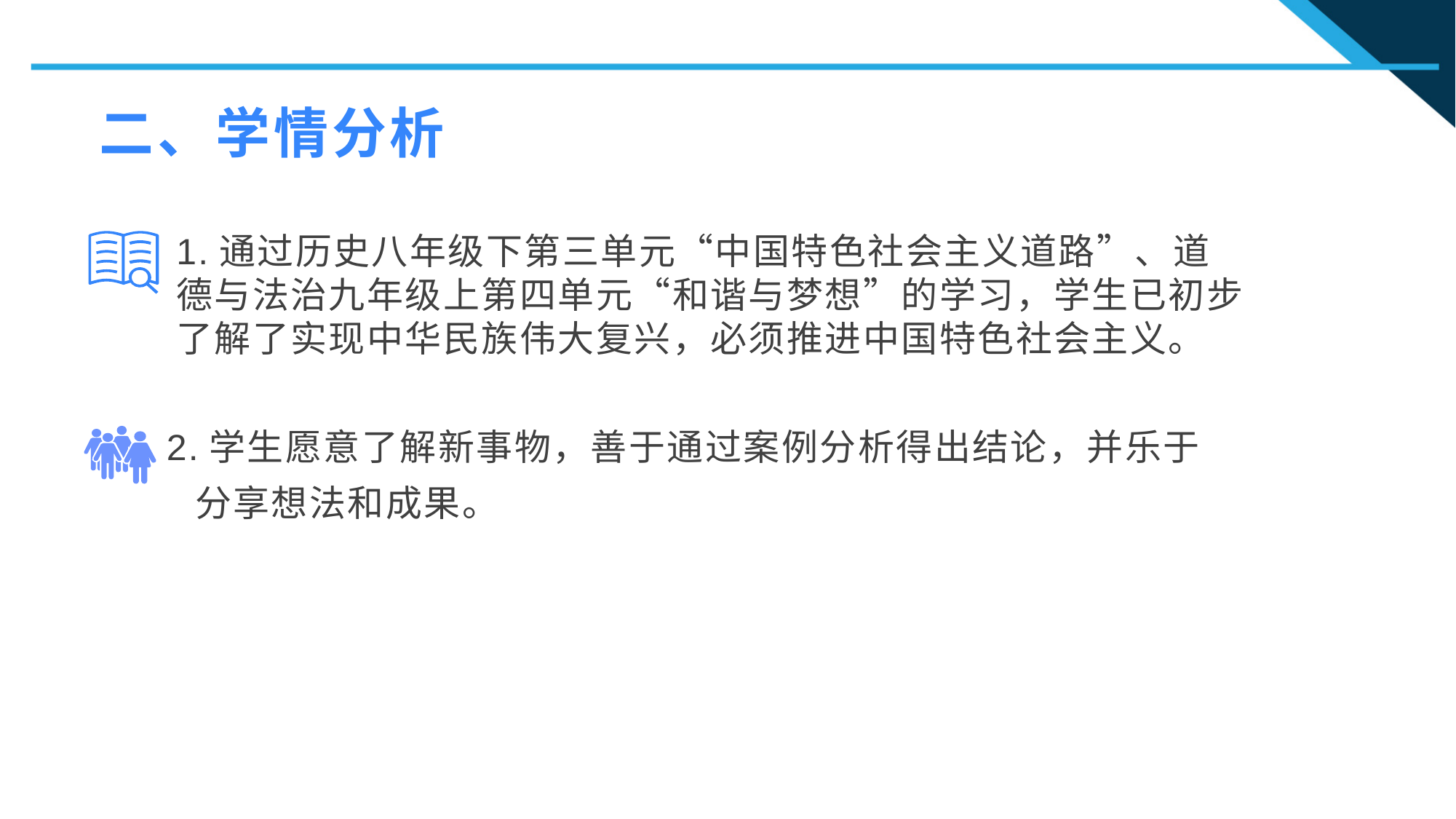

二、学情分析
1.通过历史八年级下第三单元“中国特色社会主义道路”、道德与法治九年级上第四单元“和谐与梦想”的学习，学生已初步了解了实现中华民族伟大复兴，必须推进中国特色社会主义。

2.学生愿意了解新事物，善于通过案例分析得出结论，并乐于
  分享想法和成果。